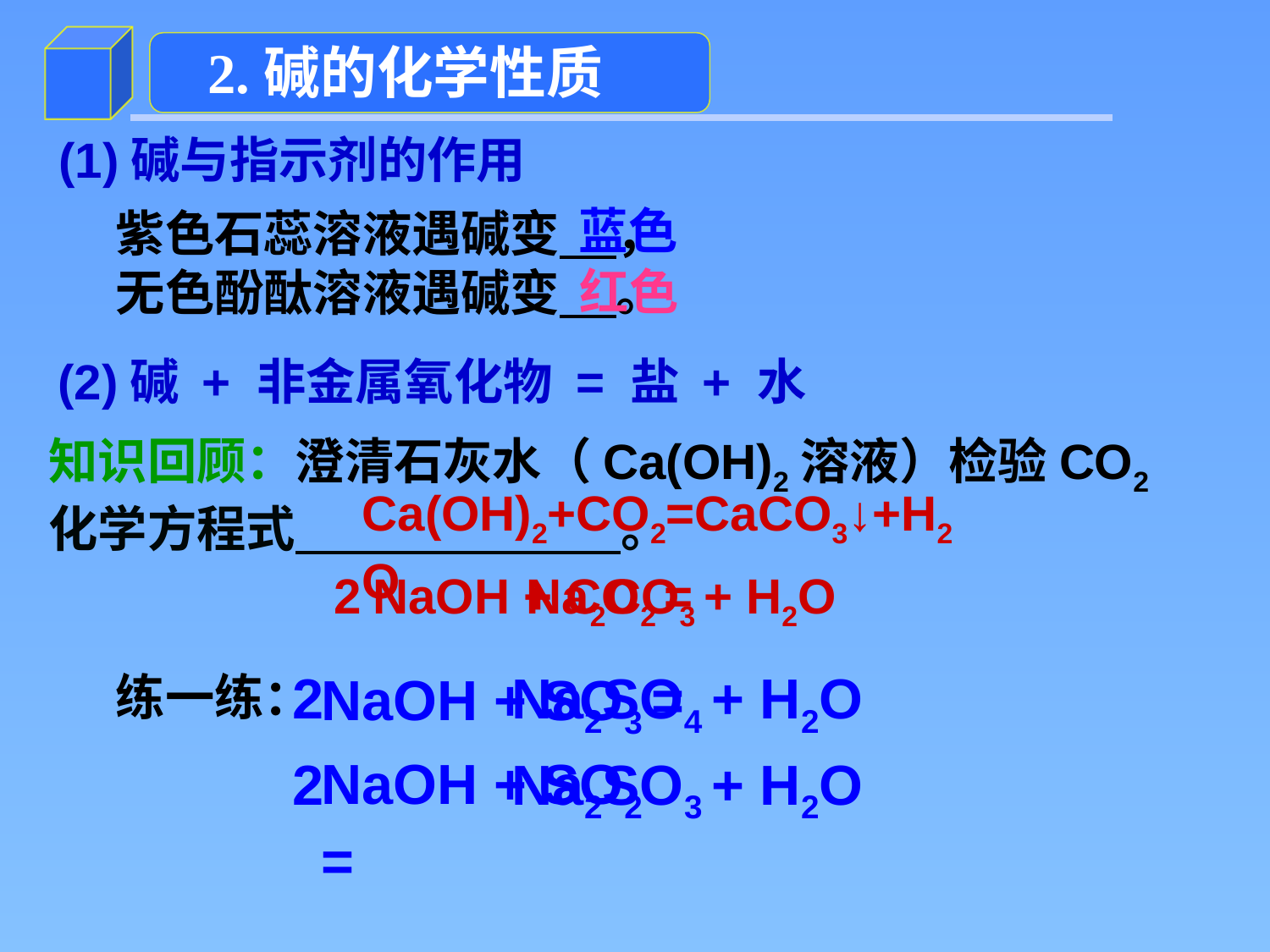

2.碱的化学性质
(1)碱与指示剂的作用
蓝色
紫色石蕊溶液遇碱变     ，
无色酚酞溶液遇碱变     。
红色
(2)碱 + 非金属氧化物 = 盐 + 水
知识回顾：澄清石灰水（Ca(OH)2溶液）检验CO2
化学方程式                             。

Ca(OH)2+CO2=CaCO3↓+H2O
 2            Na2CO3 + H2O
NaOH + CO2 =
2            Na2SO4 + H2O
NaOH + SO3 =
练一练：

NaOH + SO2 =
2            Na2SO3 + H2O